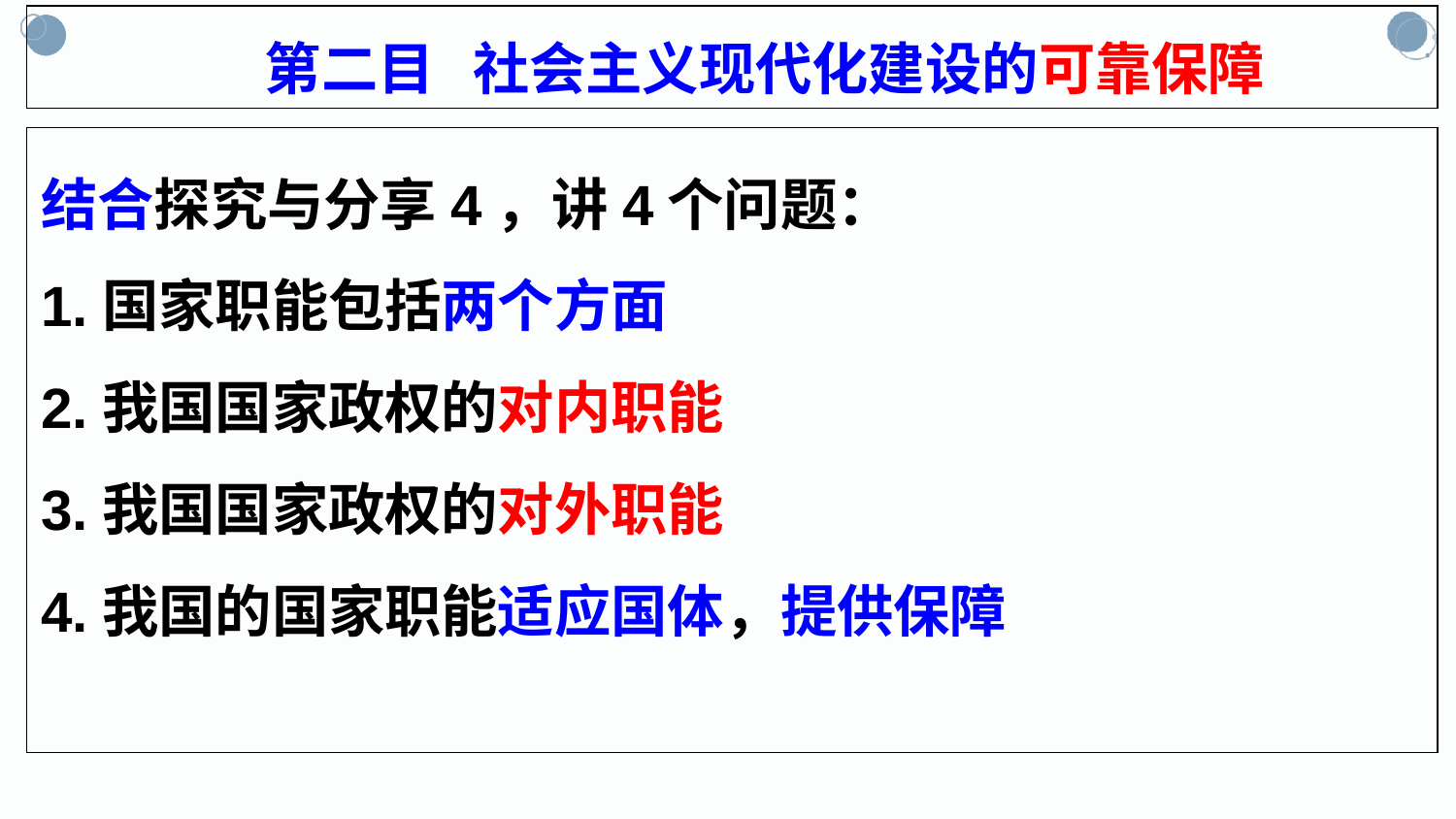

第二目   社会主义现代化建设的可靠保障
结合探究与分享4，讲4个问题：
1.国家职能包括两个方面
2.我国国家政权的对内职能
3.我国国家政权的对外职能
4.我国的国家职能适应国体，提供保障